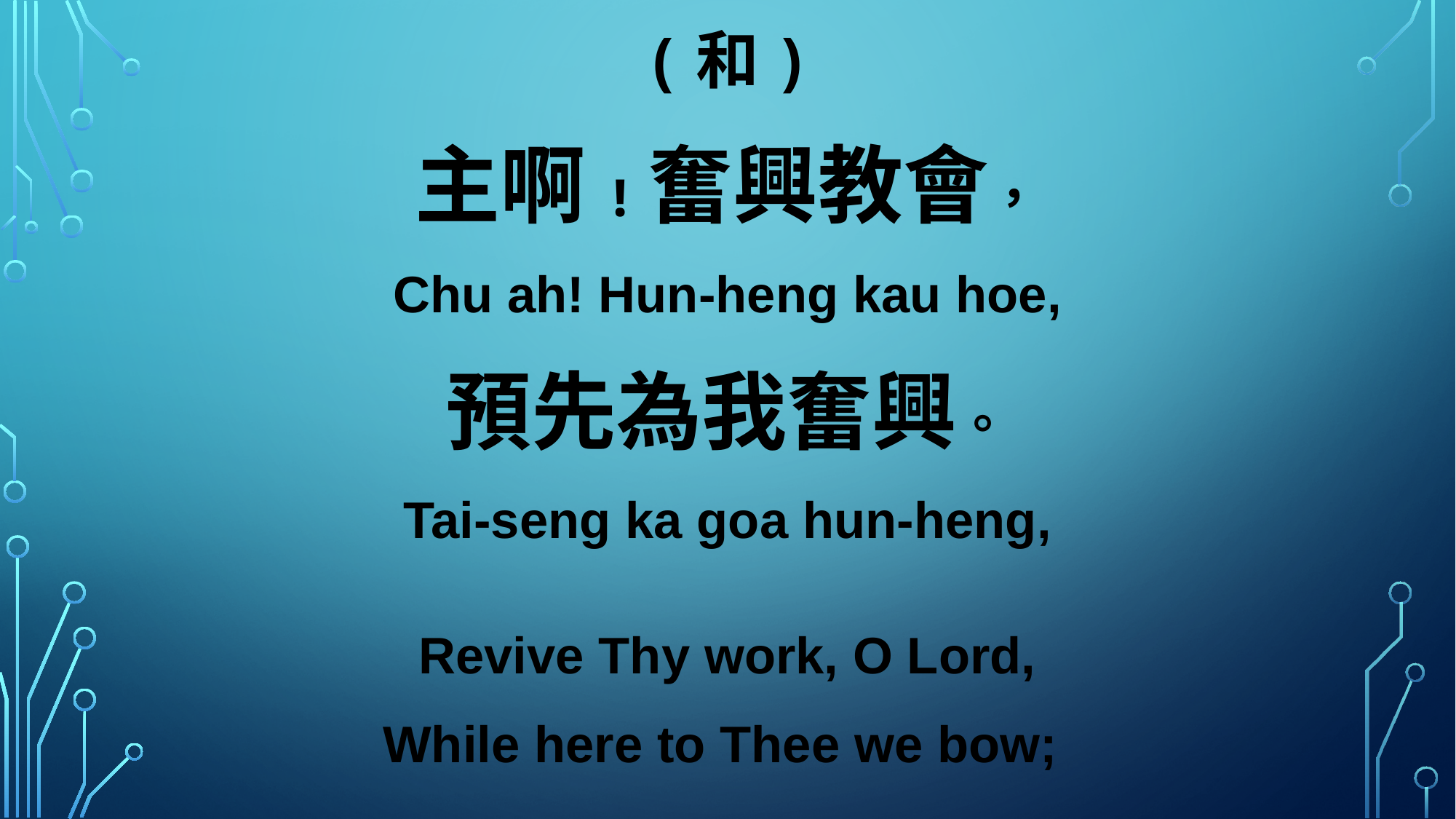

(和)
主啊!奮興教會，
Chu ah! Hun-heng kau hoe,
預先為我奮興。
Tai-seng ka goa hun-heng,

Revive Thy work, O Lord,
While here to Thee we bow;